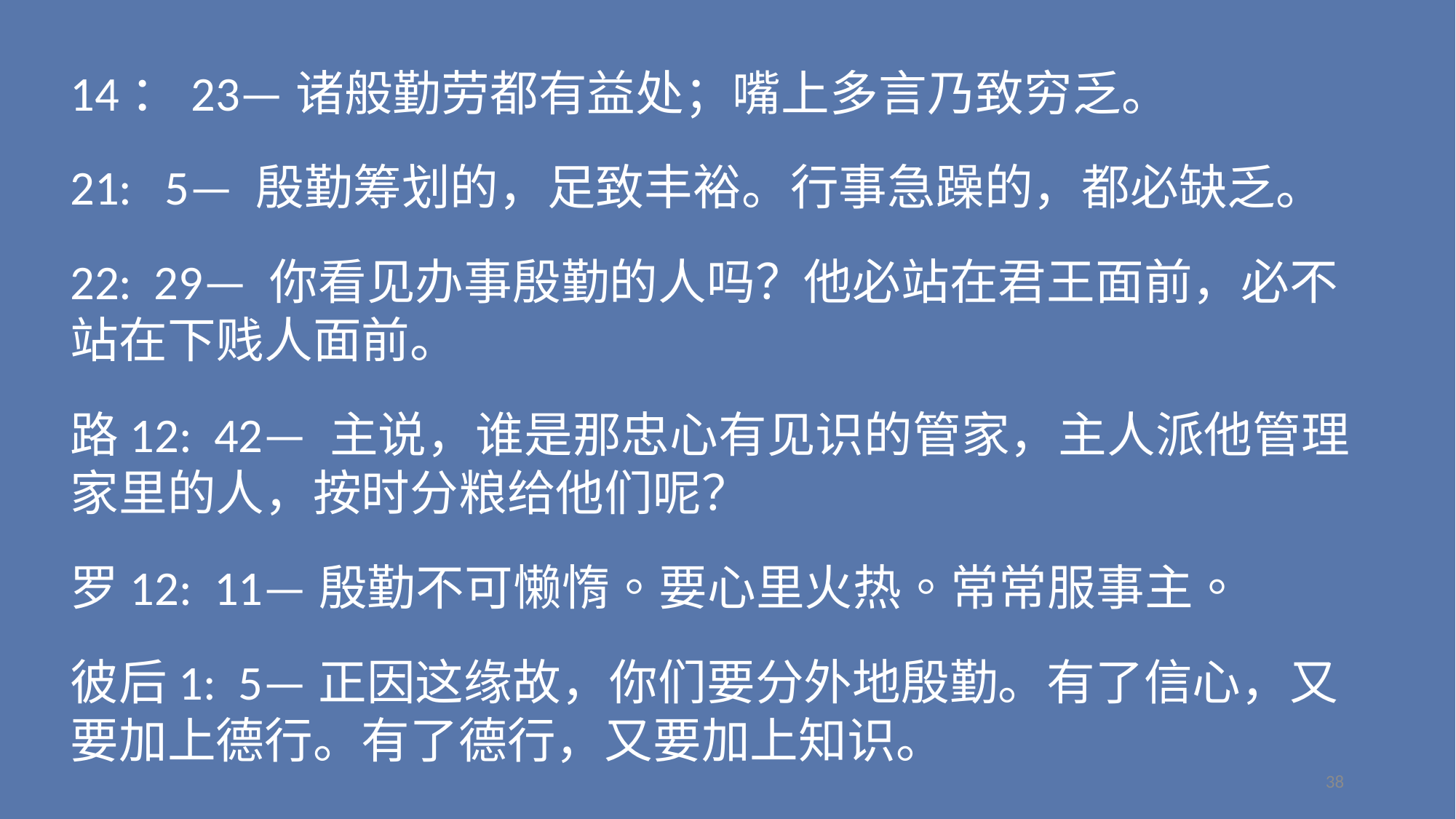

14：23—诸般勤劳都有益处；嘴上多言乃致穷乏。
21:   5— 殷勤筹划的，足致丰裕。行事急躁的，都必缺乏。
22:  29— 你看见办事殷勤的人吗？他必站在君王面前，必不站在下贱人面前。
路12:  42— 主说，谁是那忠心有见识的管家，主人派他管理家里的人，按时分粮给他们呢？
罗12:  11—殷勤不可懒惰。要心里火热。常常服事主。
彼后1:  5—正因这缘故，你们要分外地殷勤。有了信心，又要加上德行。有了德行，又要加上知识。
38